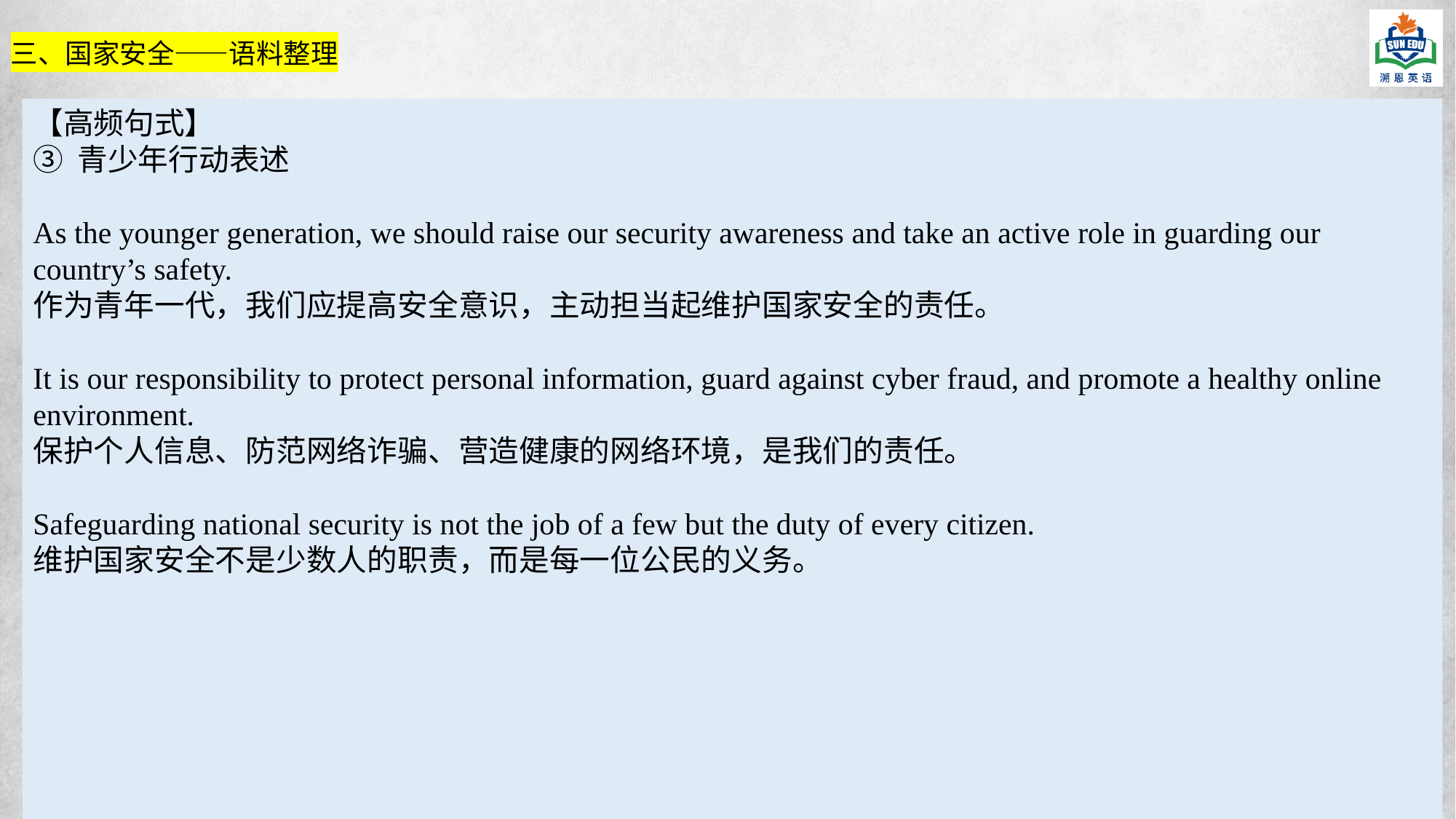

三、国家安全——语料整理
【高频句式】
③ 青少年行动表述

As the younger generation, we should raise our security awareness and take an active role in guarding our country’s safety.
作为青年一代，我们应提高安全意识，主动担当起维护国家安全的责任。

It is our responsibility to protect personal information, guard against cyber fraud, and promote a healthy online environment.
保护个人信息、防范网络诈骗、营造健康的网络环境，是我们的责任。

Safeguarding national security is not the job of a few but the duty of every citizen.
维护国家安全不是少数人的职责，而是每一位公民的义务。